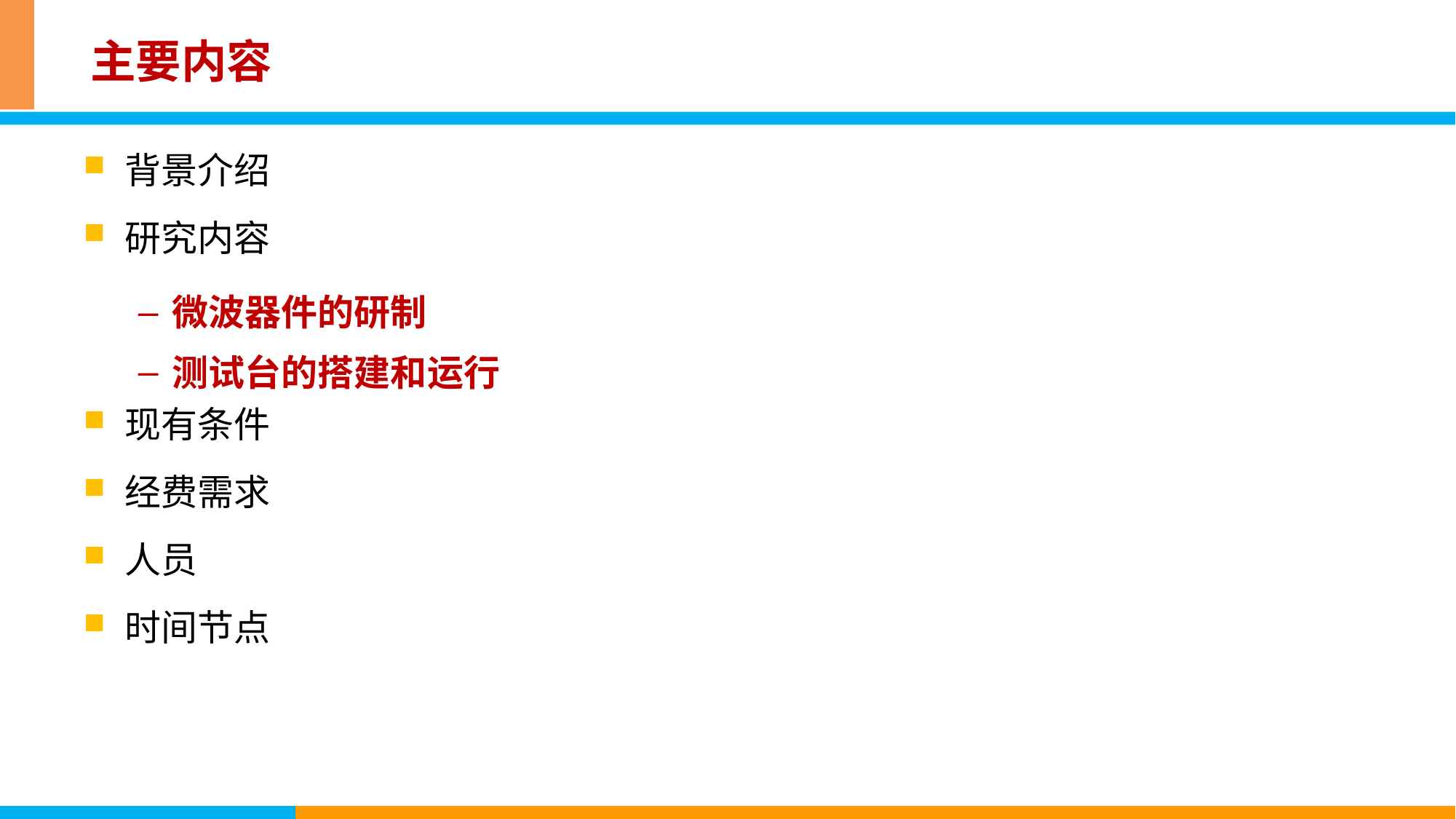

# 主要内容
背景介绍
研究内容
微波器件的研制
测试台的搭建和运行
现有条件
经费需求
人员
时间节点

2